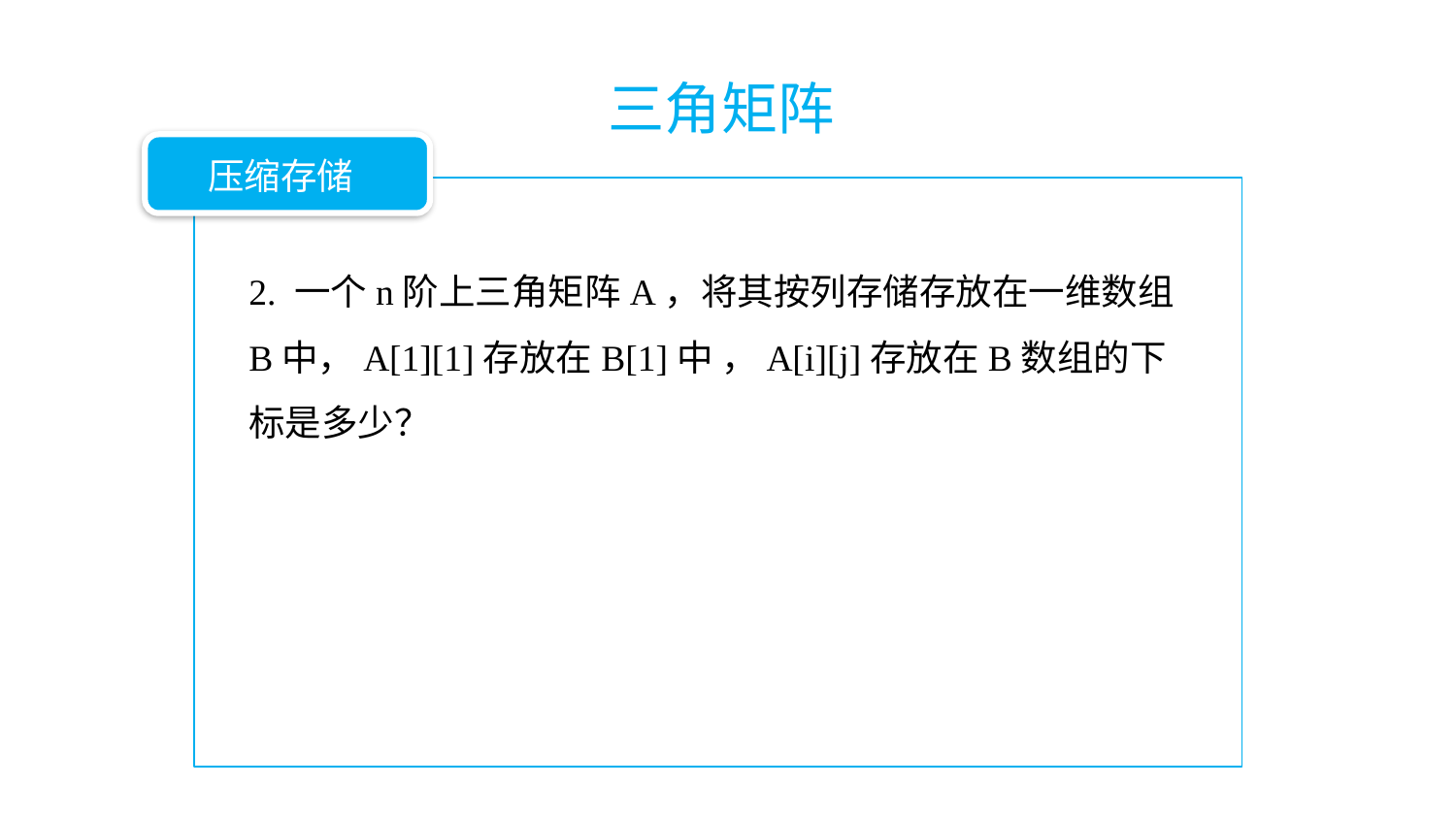

三角矩阵

压缩存储
2. 一个n阶上三角矩阵A，将其按列存储存放在一维数组B中，A[1][1]存放在B[1]中 ，A[i][j]存放在B数组的下标是多少？
14